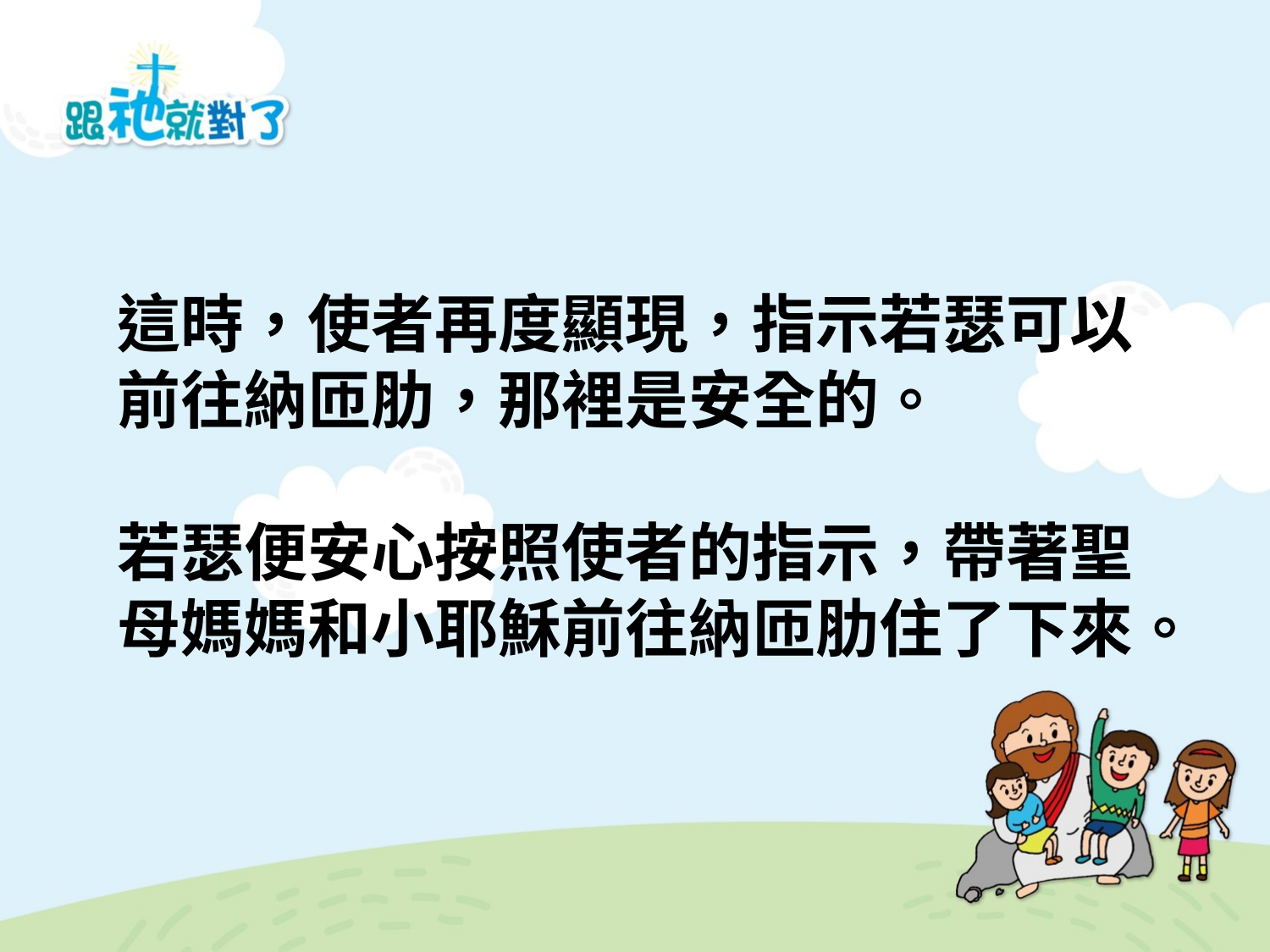

這時，使者再度顯現，指示若瑟可以前往納匝肋，那裡是安全的。

若瑟便安心按照使者的指示，帶著聖母媽媽和小耶穌前往納匝肋住了下來。